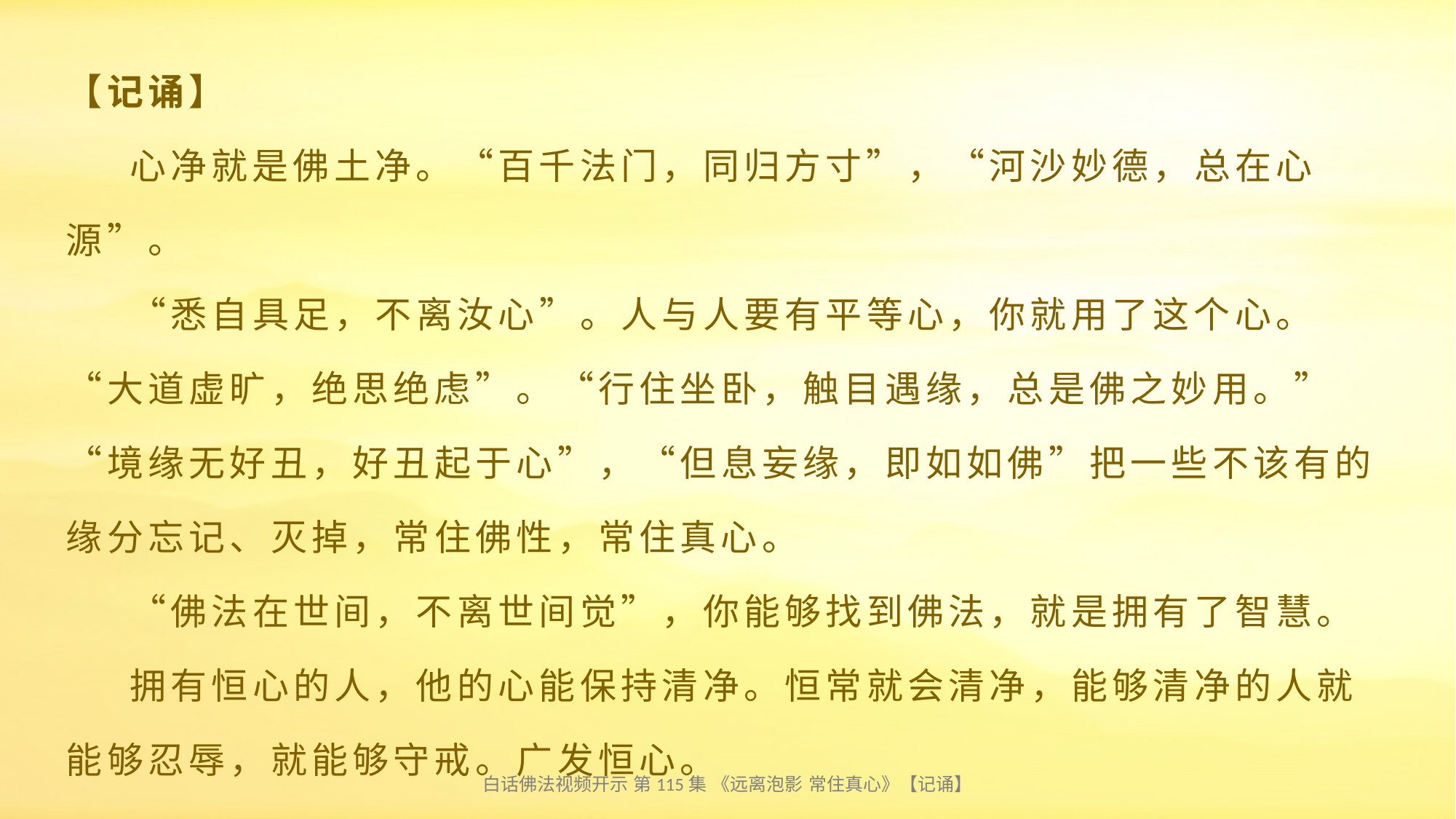

# 【记诵】 心净就是佛土净。“百千法门，同归方寸”，“河沙妙德，总在心源”。 “悉自具足，不离汝心”。人与人要有平等心，你就用了这个心。“大道虚旷，绝思绝虑”。“行住坐卧，触目遇缘，总是佛之妙用。”“境缘无好丑，好丑起于心”，“但息妄缘，即如如佛”把一些不该有的缘分忘记、灭掉，常住佛性，常住真心。 “佛法在世间，不离世间觉”，你能够找到佛法，就是拥有了智慧。 拥有恒心的人，他的心能保持清净。恒常就会清净，能够清净的人就能够忍辱，就能够守戒。广发恒心。
白话佛法视频开示 第115集 《远离泡影 常住真心》【记诵】